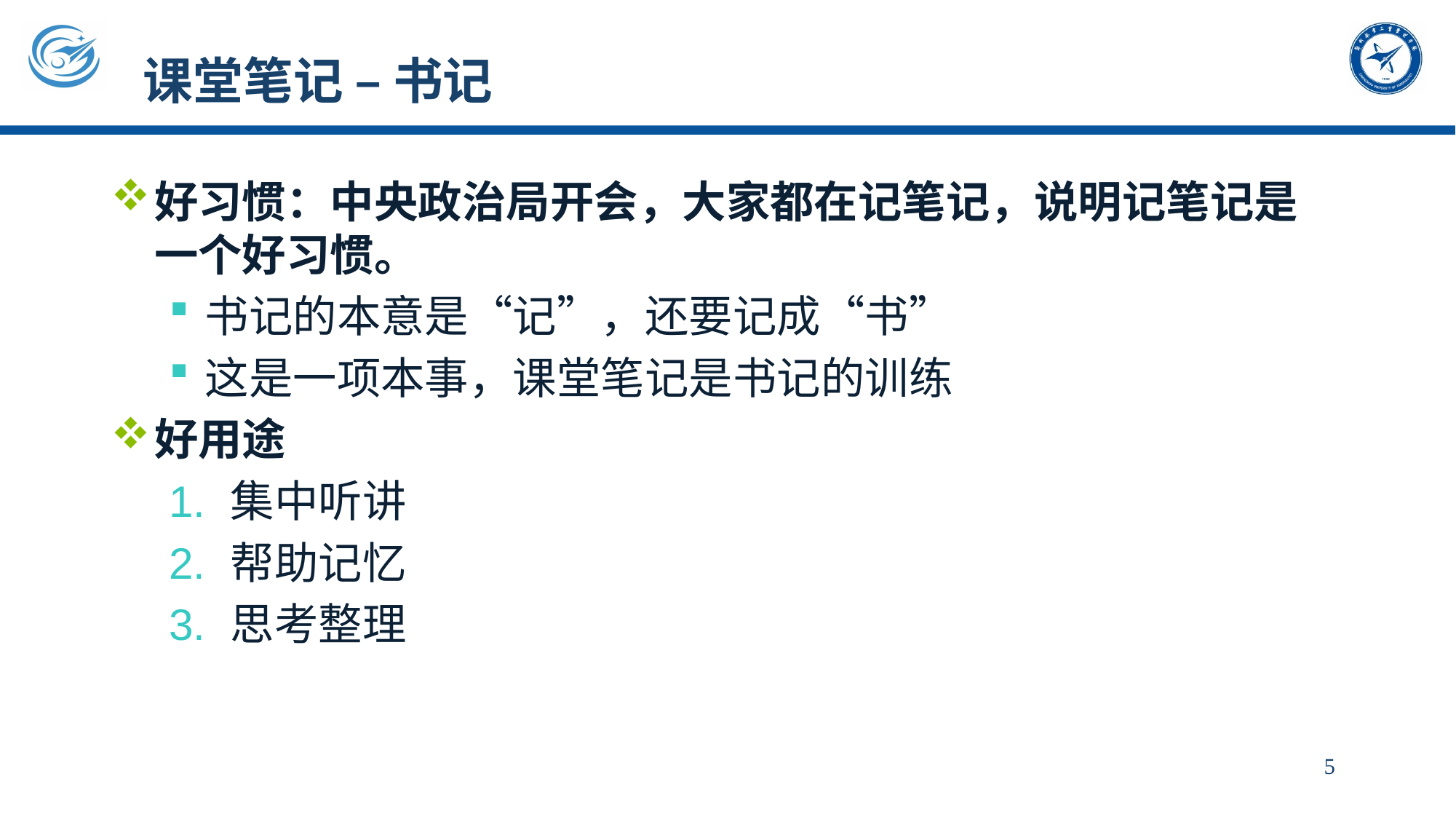

# 课堂笔记 – 书记
好习惯：中央政治局开会，大家都在记笔记，说明记笔记是一个好习惯。
书记的本意是“记”，还要记成“书”
这是一项本事，课堂笔记是书记的训练
好用途
集中听讲
帮助记忆
思考整理

5